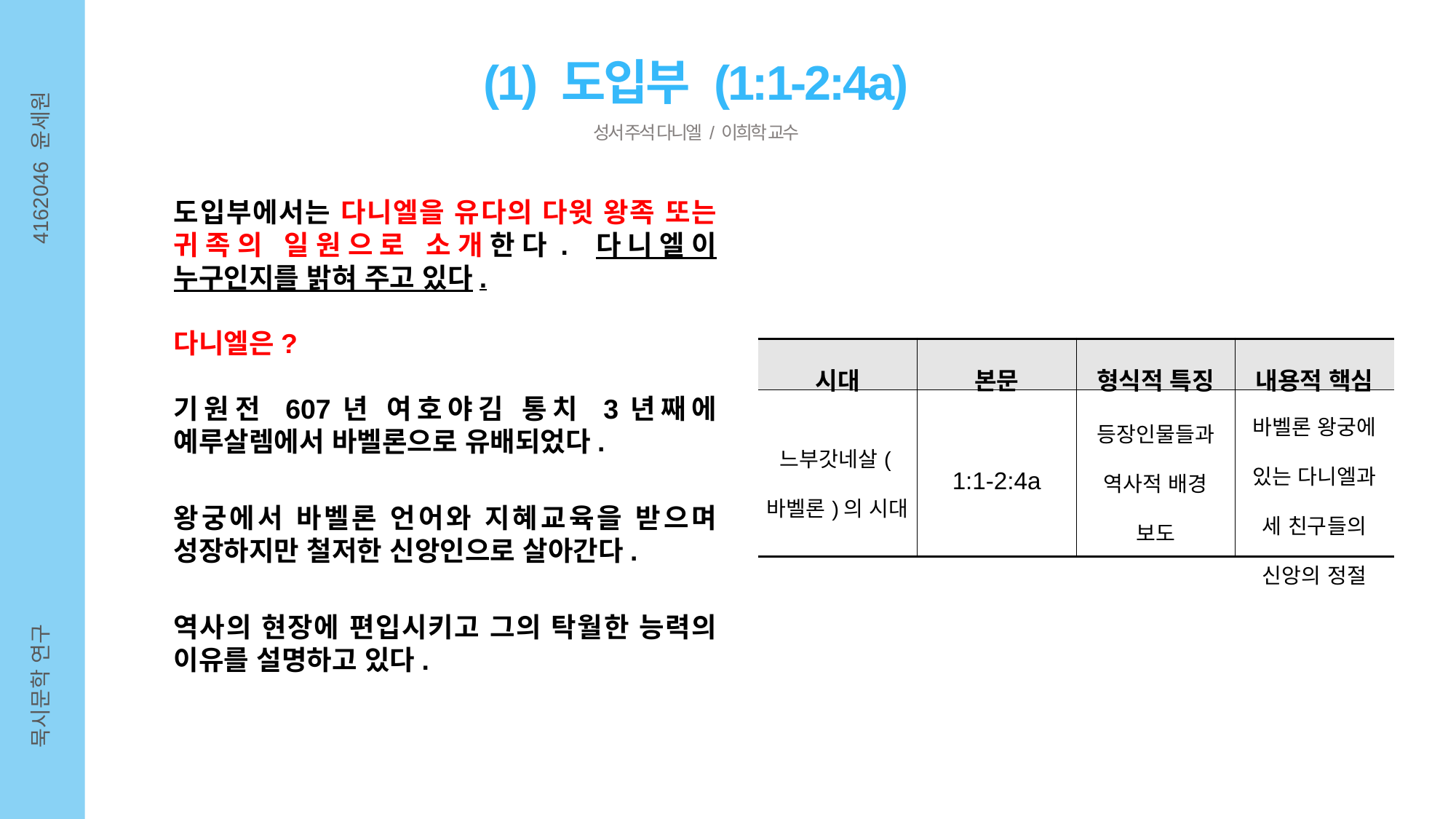

(1) 도입부 (1:1-2:4a)
성서 주석 다니엘 / 이희학 교수
4162046 윤세원
도입부에서는 다니엘을 유다의 다윗 왕족 또는 귀족의 일원으로 소개한다. 다니엘이 누구인지를 밝혀 주고 있다.

다니엘은?

기원전 607년 여호야김 통치 3년째에 예루살렘에서 바벨론으로 유배되었다.

왕궁에서 바벨론 언어와 지혜교육을 받으며 성장하지만 철저한 신앙인으로 살아간다.

역사의 현장에 편입시키고 그의 탁월한 능력의 이유를 설명하고 있다.

| 시대 | 본문 | 형식적 특징 | 내용적 핵심 |
| --- | --- | --- | --- |
| 느부갓네살(바벨론)의 시대 | 1:1-2:4a | 등장인물들과 역사적 배경 보도 | 바벨론 왕궁에 있는 다니엘과 세 친구들의 신앙의 정절 |
묵시문학 연구